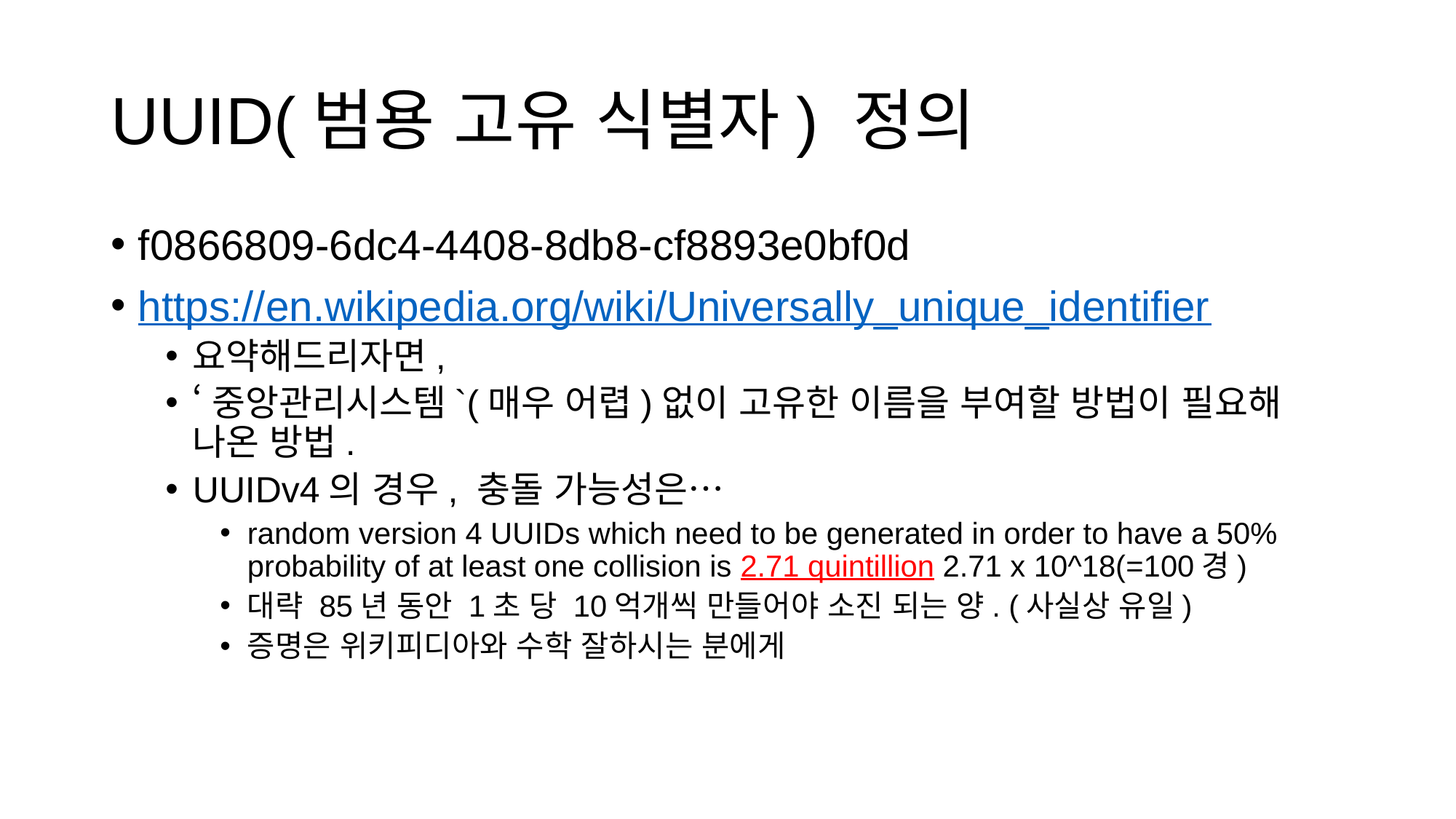

# UUID(범용 고유 식별자) 정의
f0866809-6dc4-4408-8db8-cf8893e0bf0d
https://en.wikipedia.org/wiki/Universally_unique_identifier
요약해드리자면,
‘중앙관리시스템`(매우 어렵)없이 고유한 이름을 부여할 방법이 필요해 나온 방법.
UUIDv4의 경우, 충돌 가능성은…
random version 4 UUIDs which need to be generated in order to have a 50% probability of at least one collision is 2.71 quintillion 2.71 x 10^18(=100경)
대략 85년 동안 1초 당 10억개씩 만들어야 소진 되는 양. (사실상 유일)
증명은 위키피디아와 수학 잘하시는 분에게